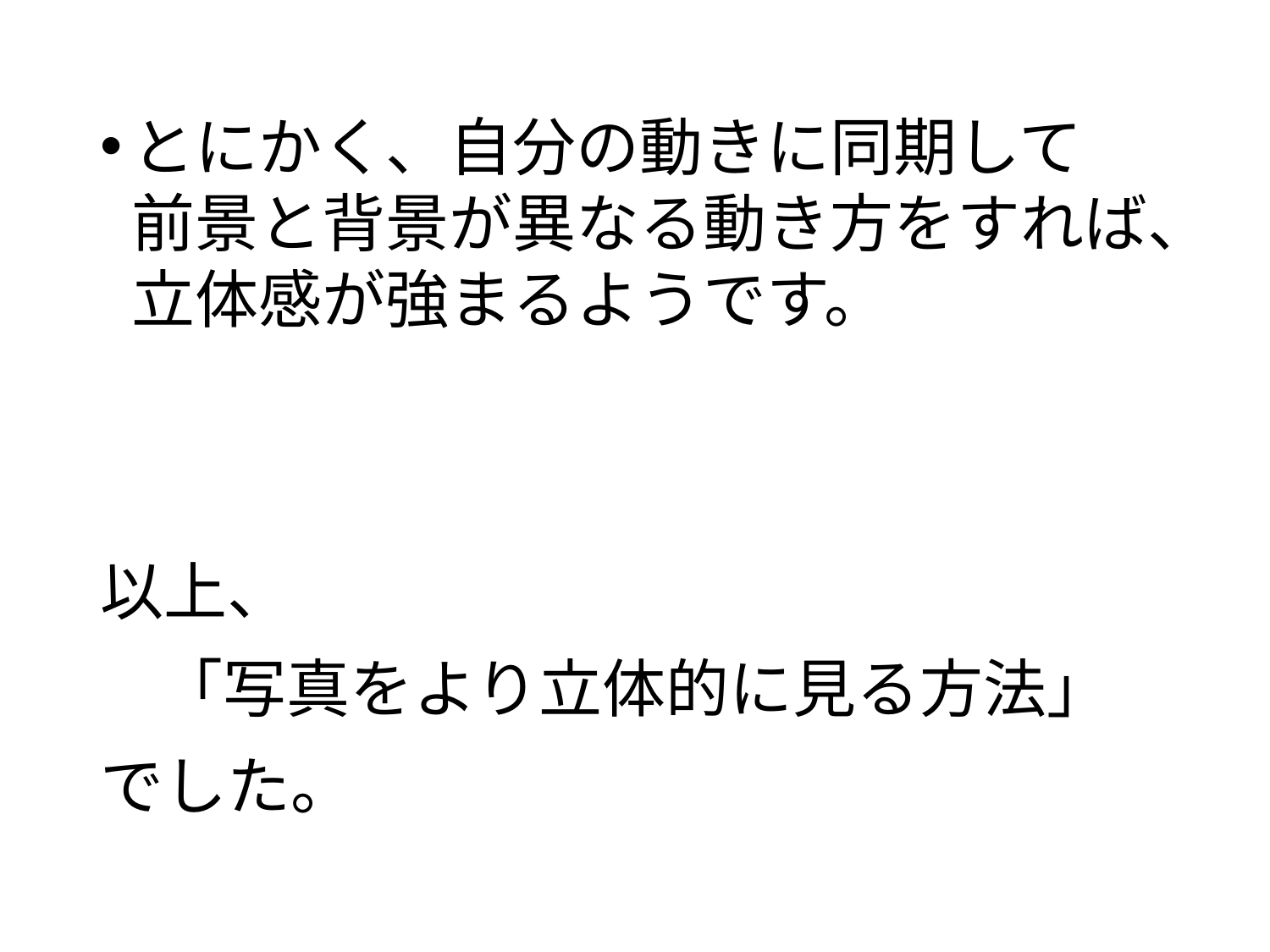

とにかく、自分の動きに同期して
前景と背景が異なる動き方をすれば、立体感が強まるようです。

以上、
「写真をより立体的に見る方法」
でした。